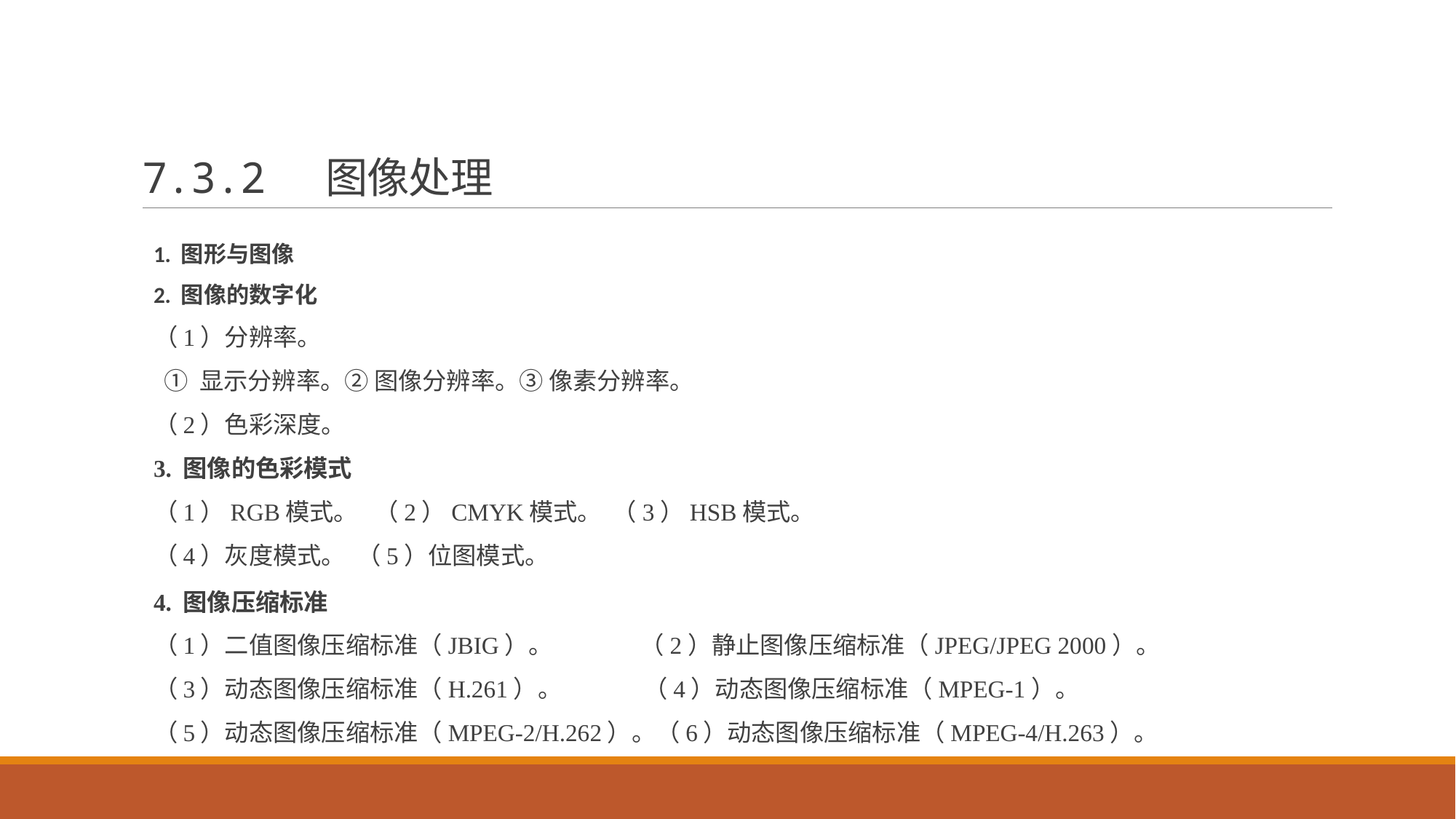

# 7.3.2  图像处理
1. 图形与图像
2. 图像的数字化
（1）分辨率。
  ① 显示分辨率。② 图像分辨率。③ 像素分辨率。
（2）色彩深度。
3. 图像的色彩模式
（1）RGB模式。   （2）CMYK模式。  （3）HSB模式。
（4）灰度模式。  （5）位图模式。
4. 图像压缩标准
（1）二值图像压缩标准（JBIG）。                （2）静止图像压缩标准（JPEG/JPEG 2000）。
（3）动态图像压缩标准（H.261）。               （4）动态图像压缩标准（MPEG-1）。
（5）动态图像压缩标准（MPEG-2/H.262）。（6）动态图像压缩标准（MPEG-4/H.263）。